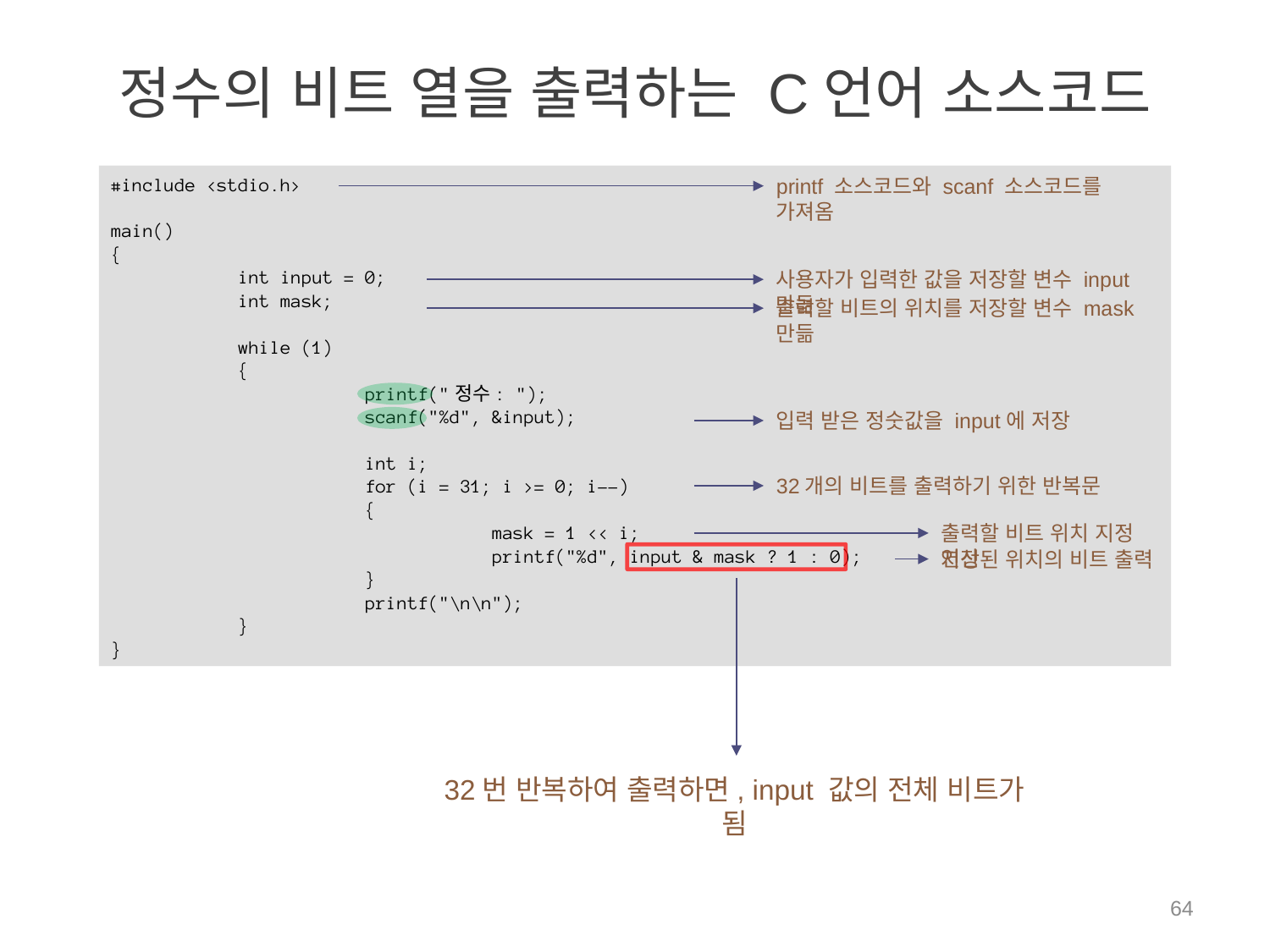

# 정수의 비트 열을 출력하는 C언어 소스코드
#include <stdio.h>

main()
{
	int input = 0;
	int mask;

	while (1)
	{
		printf("정수: ");
		scanf("%d", &input);

		int i;
		for (i = 31; i >= 0; i--)
		{
			mask = 1 << i;
			printf("%d", input & mask ? 1 : 0);
		}
		printf("\n\n");
	}
}
printf 소스코드와 scanf 소스코드를 가져옴
사용자가 입력한 값을 저장할 변수 input 만듦
출력할 비트의 위치를 저장할 변수 mask 만듦

입력 받은 정숫값을 input에 저장

32개의 비트를 출력하기 위한 반복문
출력할 비트 위치 지정 연산
지정된 위치의 비트 출력

32번 반복하여 출력하면, input 값의 전체 비트가 됨
64